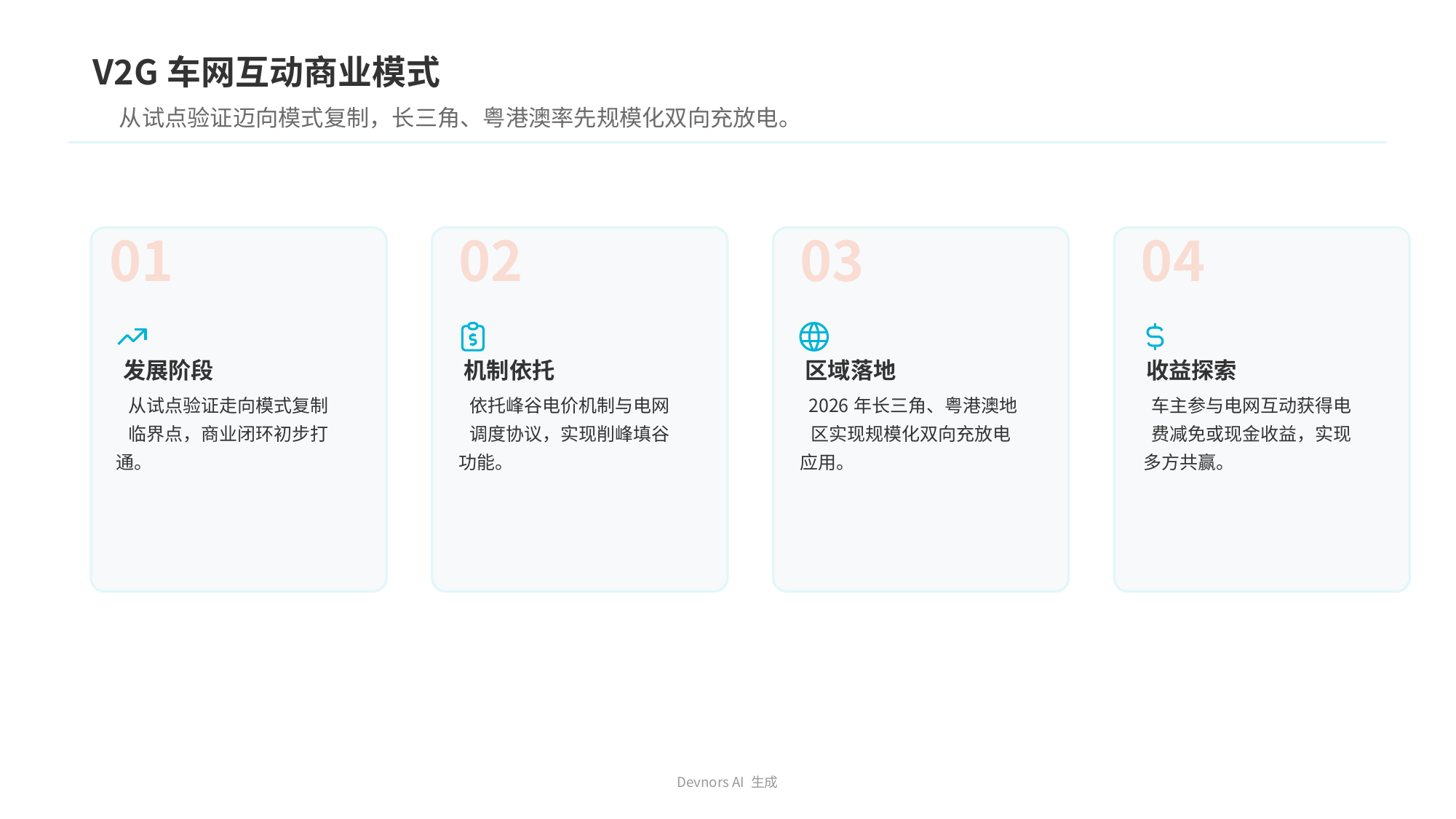

V2G车网互动商业模式
从试点验证迈向模式复制，长三角、粤港澳率先规模化双向充放电。

01

发展阶段
从试点验证走向模式复制
临界点，商业闭环初步打
通。
02

机制依托
依托峰谷电价机制与电网
调度协议，实现削峰填谷
功能。
03

区域落地
2026年长三角、粤港澳地
区实现规模化双向充放电
应用。
04

收益探索
车主参与电网互动获得电
费减免或现金收益，实现
多方共赢。
Devnors AI 生成